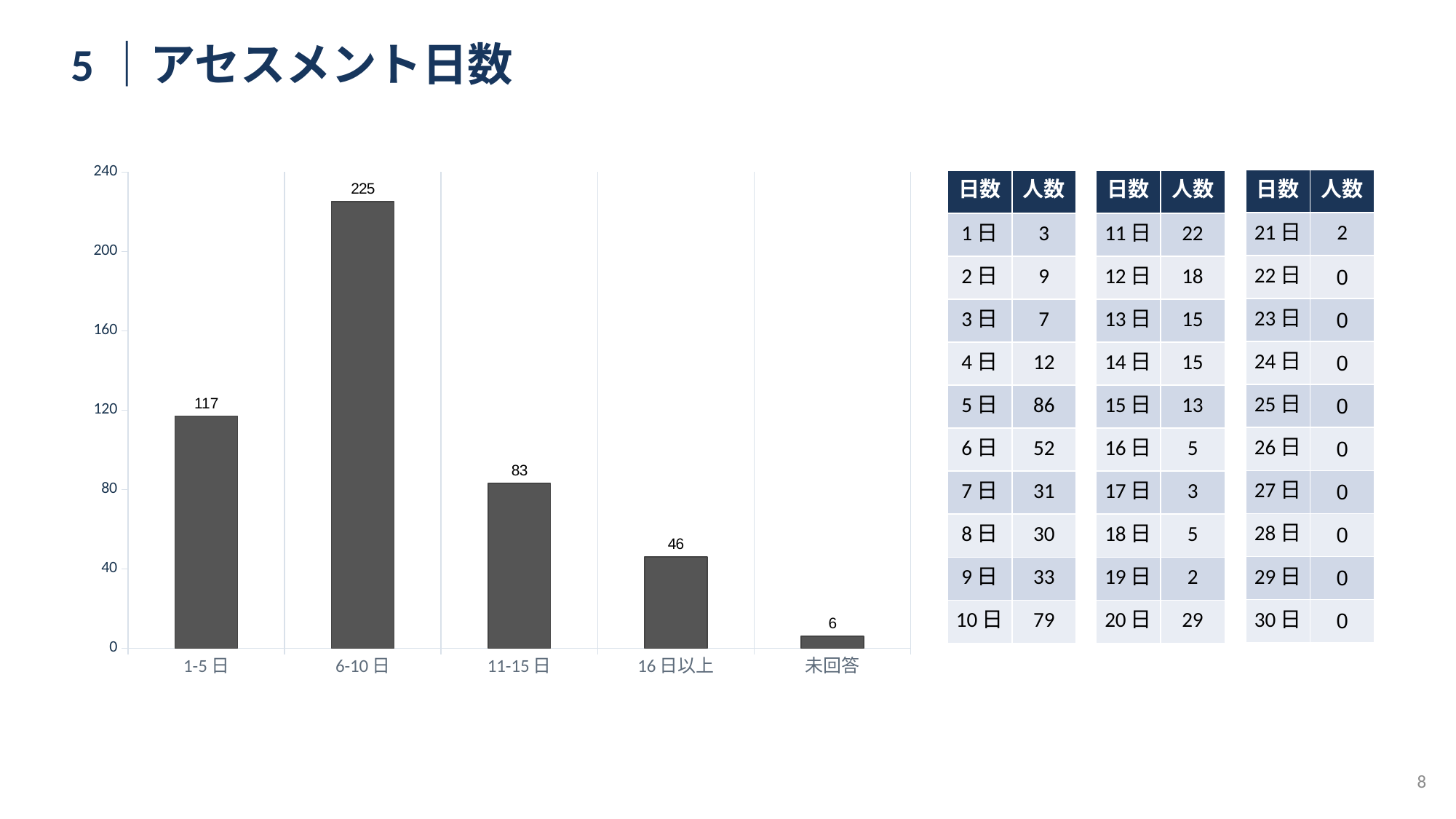

5｜アセスメント日数

### Chart

| Category | 人数 |
|---|---|
| 1-5日 | 117.0 |
| 6-10日 | 225.0 |
| 11-15日 | 83.0 |
| 16日以上 | 46.0 |
| 未回答 | 6.0 |
| 日数 | 人数 |
| --- | --- |
| 21日 | 2 |
| 22日 | 0 |
| 23日 | 0 |
| 24日 | 0 |
| 25日 | 0 |
| 26日 | 0 |
| 27日 | 0 |
| 28日 | 0 |
| 29日 | 0 |
| 30日 | 0 |
| 日数 | 人数 |
| --- | --- |
| 1日 | 3 |
| 2日 | 9 |
| 3日 | 7 |
| 4日 | 12 |
| 5日 | 86 |
| 6日 | 52 |
| 7日 | 31 |
| 8日 | 30 |
| 9日 | 33 |
| 10日 | 79 |
| 日数 | 人数 |
| --- | --- |
| 11日 | 22 |
| 12日 | 18 |
| 13日 | 15 |
| 14日 | 15 |
| 15日 | 13 |
| 16日 | 5 |
| 17日 | 3 |
| 18日 | 5 |
| 19日 | 2 |
| 20日 | 29 |
8